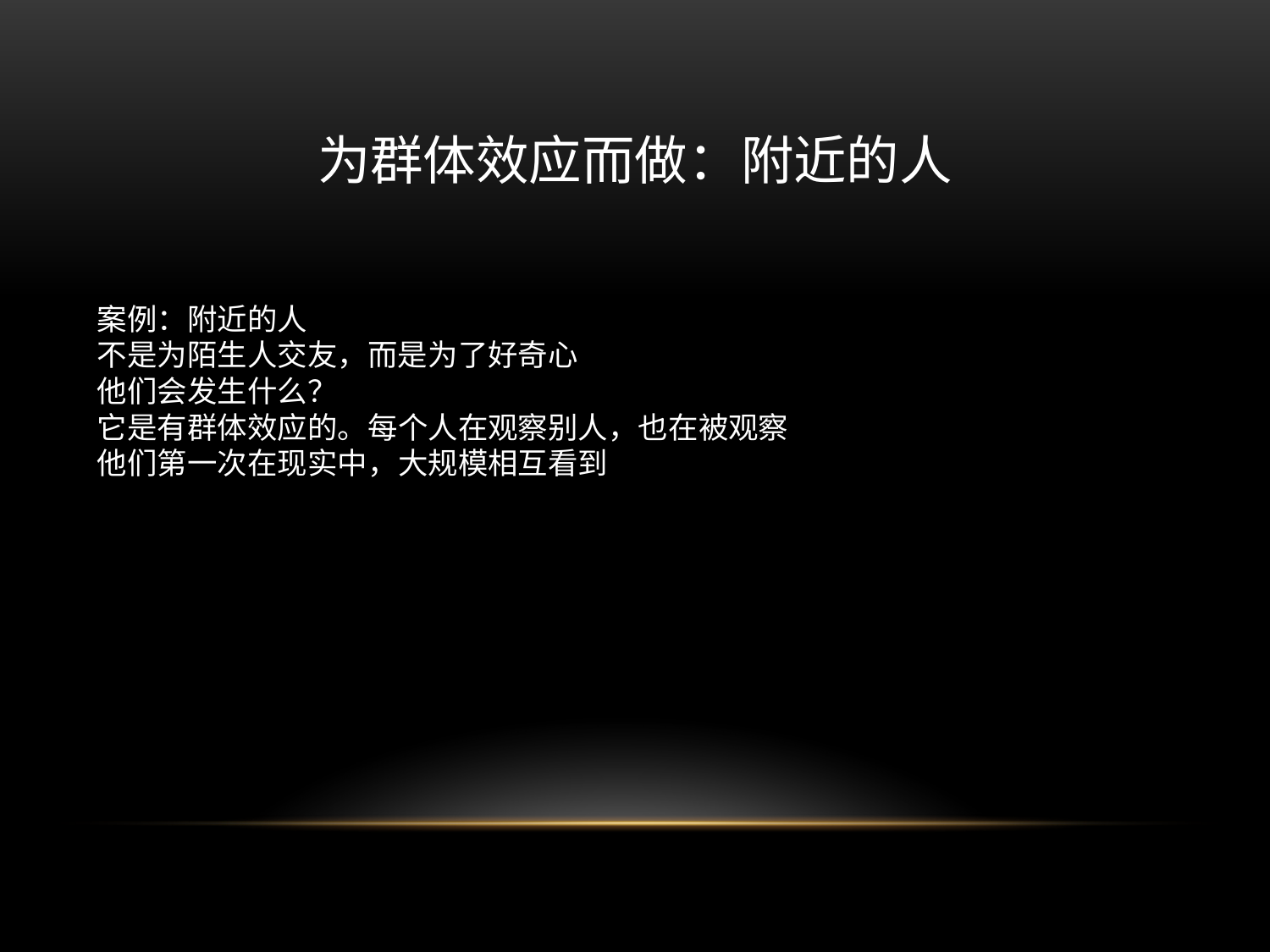

# 为群体效应而做：附近的人

案例：附近的人
不是为陌生人交友，而是为了好奇心
他们会发生什么？
它是有群体效应的。每个人在观察别人，也在被观察
他们第一次在现实中，大规模相互看到